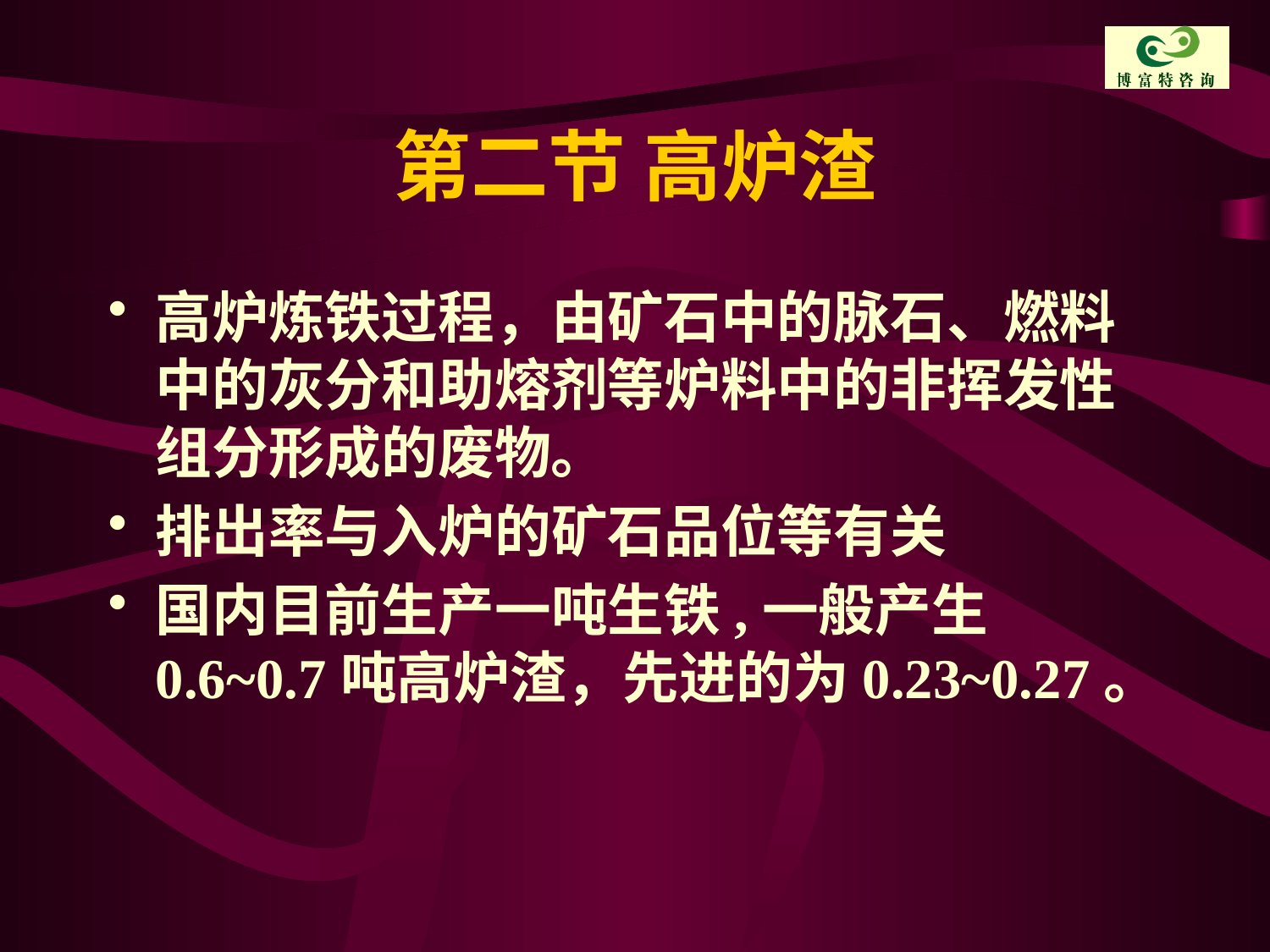

# 第二节 高炉渣
高炉炼铁过程，由矿石中的脉石、燃料中的灰分和助熔剂等炉料中的非挥发性组分形成的废物。
排出率与入炉的矿石品位等有关
国内目前生产一吨生铁,一般产生0.6~0.7吨高炉渣，先进的为0.23~0.27。